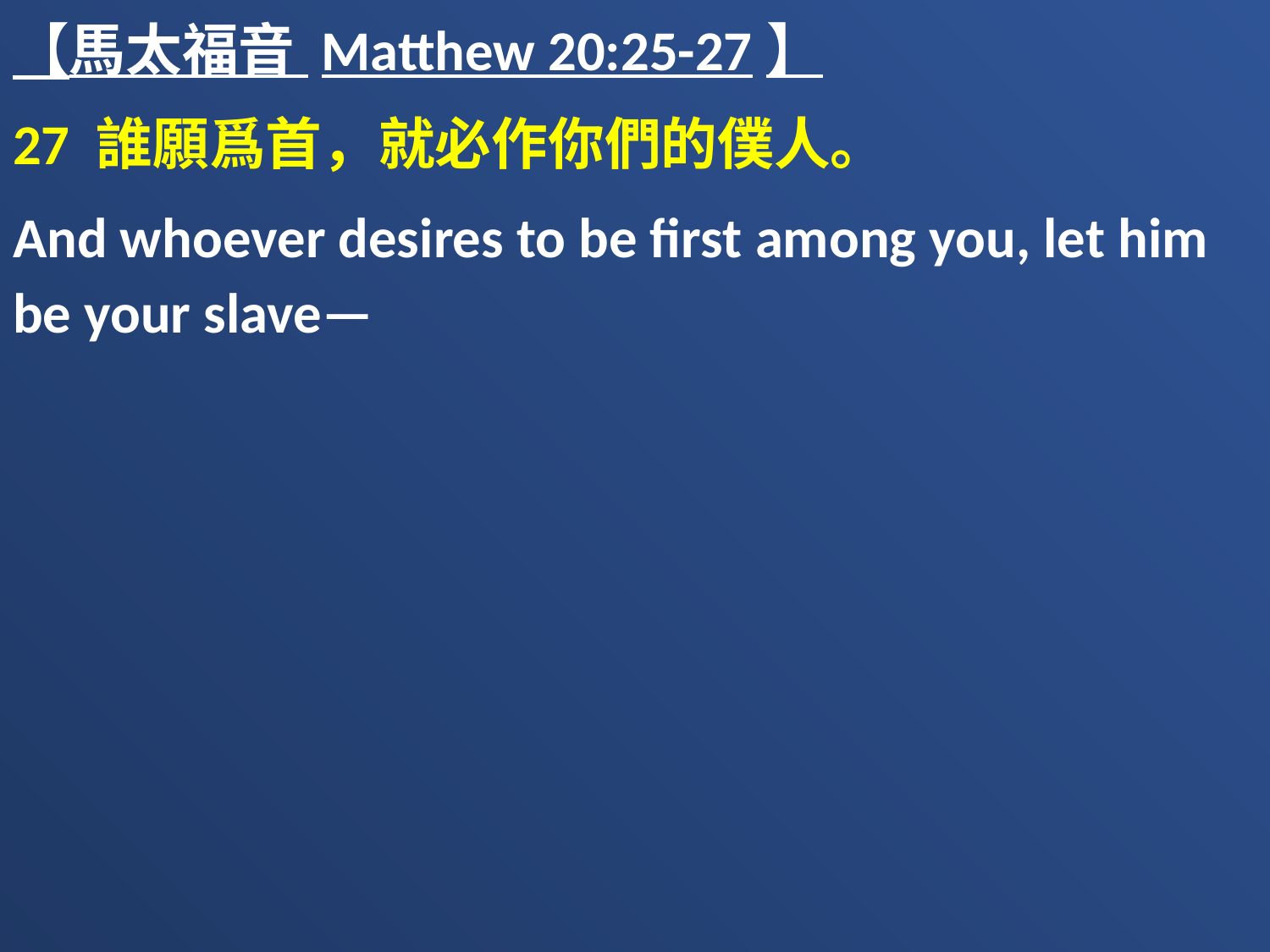

【馬太福音 Matthew 20:25-27】
27 誰願爲首，就必作你們的僕人。
And whoever desires to be first among you, let him be your slave—